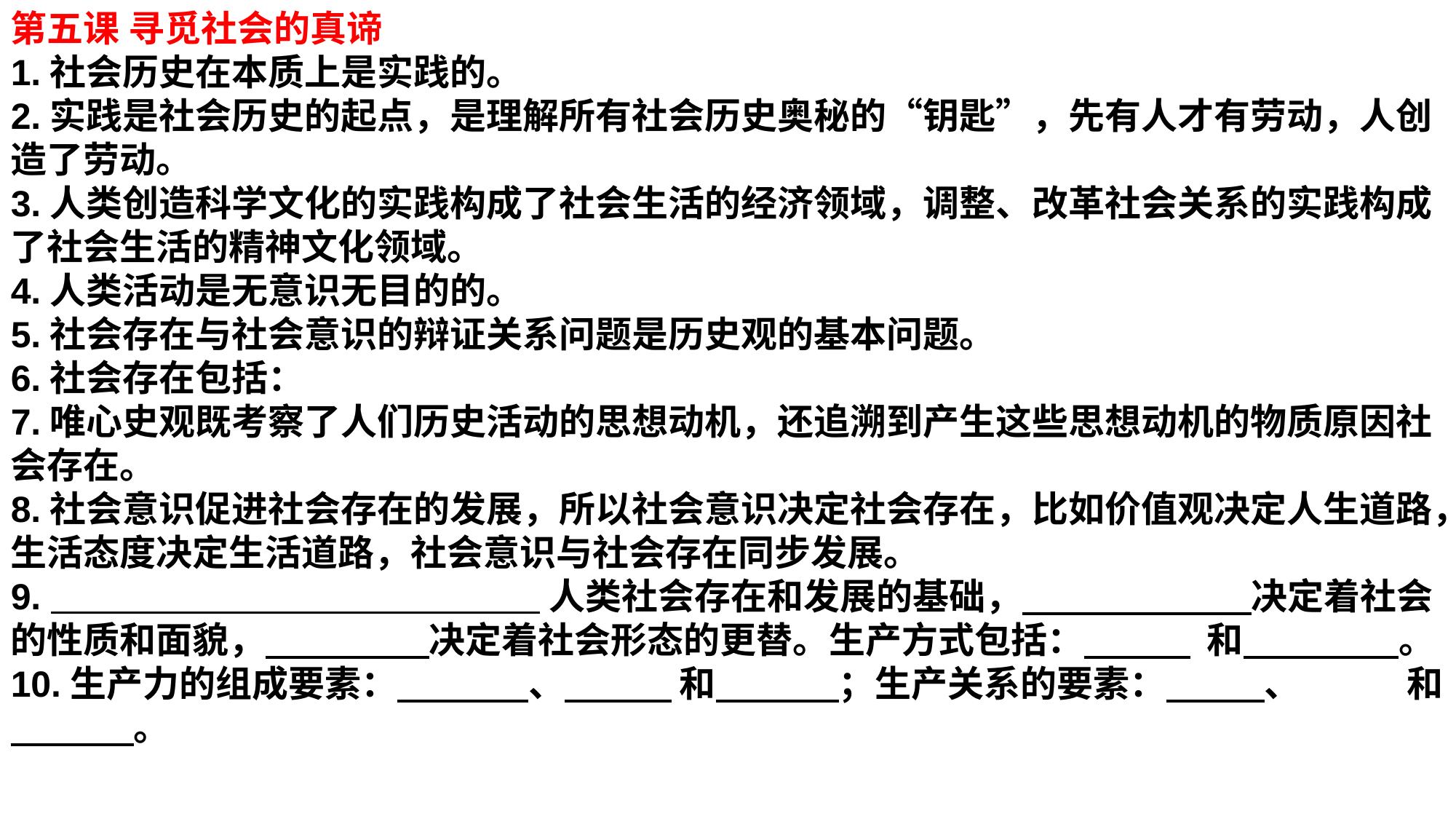

第五课 寻觅社会的真谛
1.社会历史在本质上是实践的。
2.实践是社会历史的起点，是理解所有社会历史奥秘的“钥匙”，先有人才有劳动，人创造了劳动。
3.人类创造科学文化的实践构成了社会生活的经济领域，调整、改革社会关系的实践构成了社会生活的精神文化领域。
4.人类活动是无意识无目的的。
5.社会存在与社会意识的辩证关系问题是历史观的基本问题。
6.社会存在包括：
7.唯心史观既考察了人们历史活动的思想动机，还追溯到产生这些思想动机的物质原因社会存在。
8.社会意识促进社会存在的发展，所以社会意识决定社会存在，比如价值观决定人生道路，生活态度决定生活道路，社会意识与社会存在同步发展。
9.                                                 人类社会存在和发展的基础，                            决定着社会的性质和面貌，                    决定着社会形态的更替。生产方式包括：               和                   。
10.生产力的组成要素：                、              和               ；生产关系的要素：            、             和                。